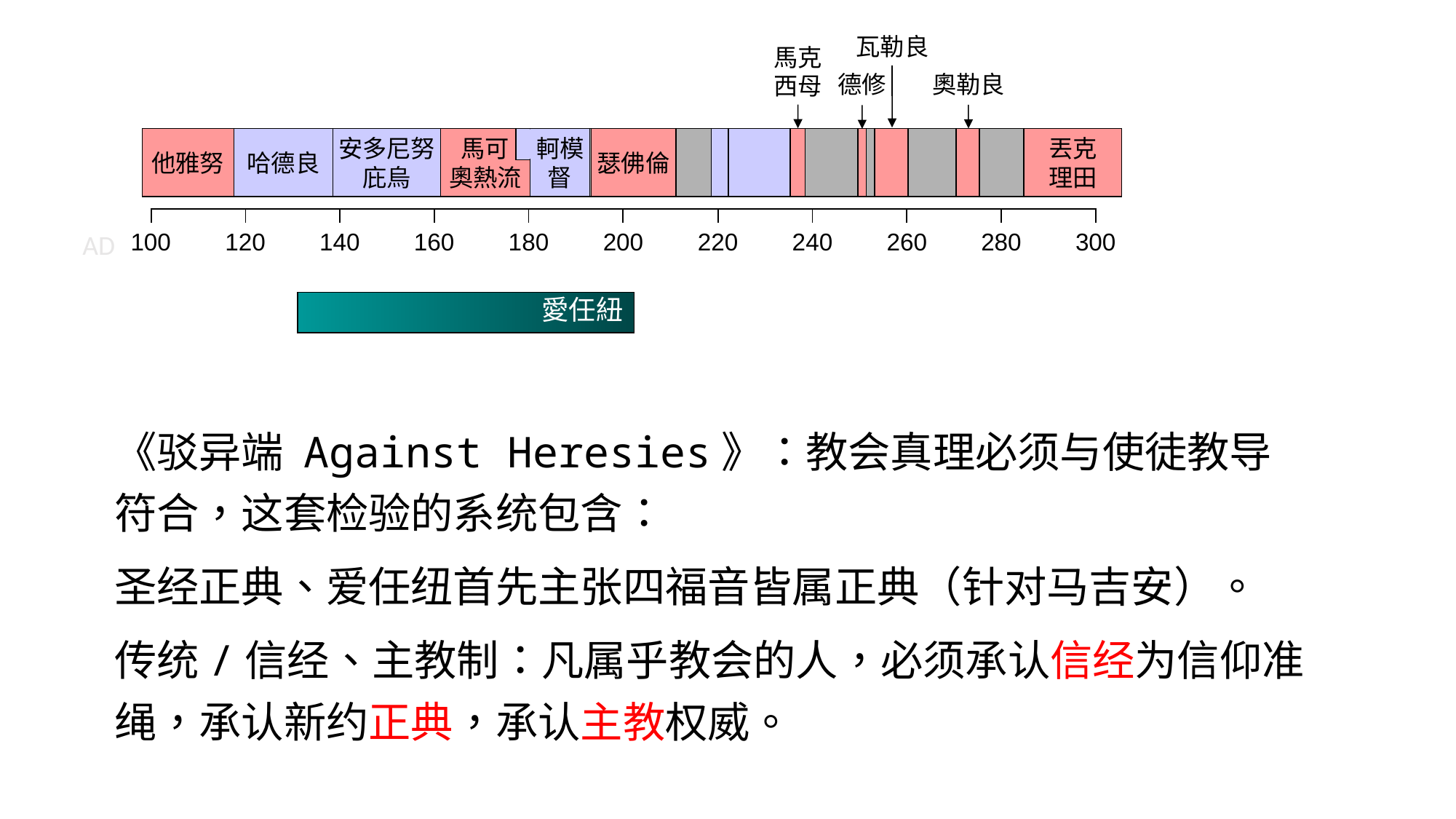

瓦勒良
馬克
西母
奧勒良
德修

他雅努
哈德良
安多尼努
庇烏
馬可
奧熱流
軻模
督

瑟佛倫

丟克
理田

|  |  |  |  |  |  |  |  |  |  |
| --- | --- | --- | --- | --- | --- | --- | --- | --- | --- |
AD
| 100 | 120 | 140 | 160 | 180 | 200 | 220 | 240 | 260 | 280 | 300 |
| --- | --- | --- | --- | --- | --- | --- | --- | --- | --- | --- |
愛任紐
《驳异端 Against Heresies》：教会真理必须与使徒教导符合，这套检验的系统包含：
圣经正典、爱任纽首先主张四福音皆属正典（针对马吉安）。
传统/信经、主教制：凡属乎教会的人，必须承认信经为信仰准绳，承认新约正典，承认主教权威。